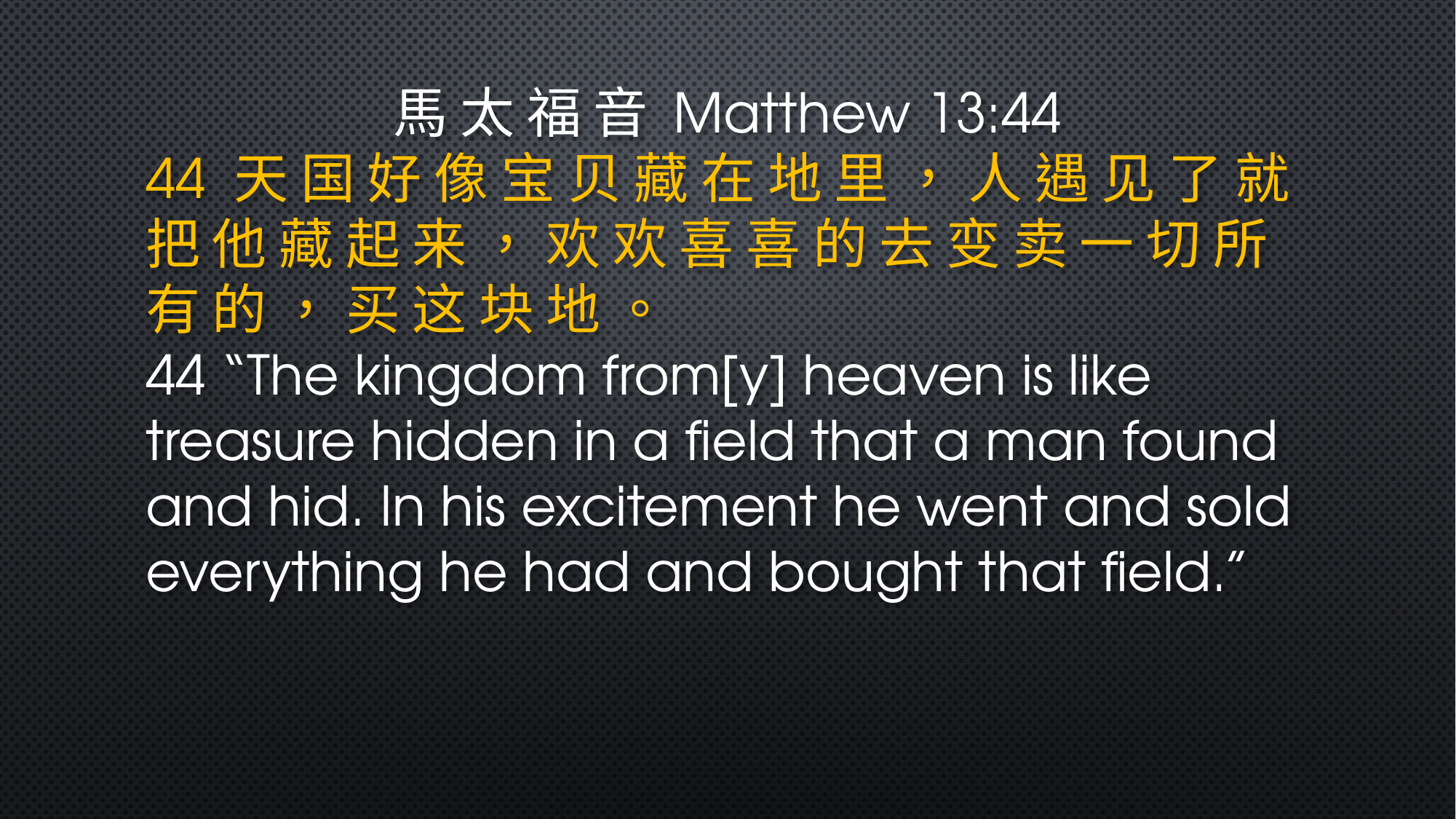

馬 太 福 音 Matthew 13:44
44 天 国 好 像 宝 贝 藏 在 地 里 ， 人 遇 见 了 就 把 他 藏 起 来 ， 欢 欢 喜 喜 的 去 变 卖 一 切 所 有 的 ， 买 这 块 地 。
44 “The kingdom from[y] heaven is like treasure hidden in a field that a man found and hid. In his excitement he went and sold everything he had and bought that field.”